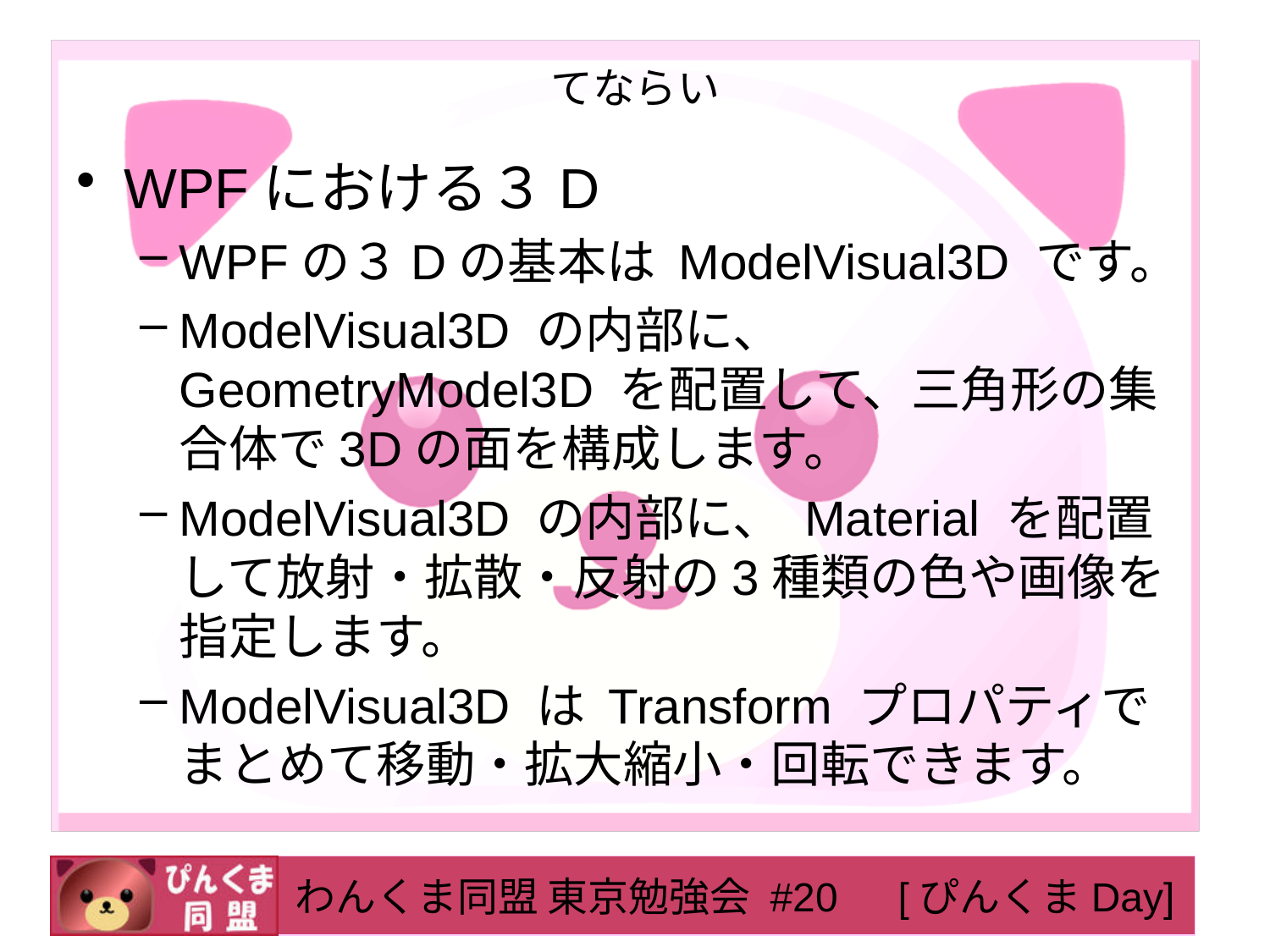

# てならい
WPFにおける３D
WPFの３Dの基本は ModelVisual3D です。
ModelVisual3D の内部に、 GeometryModel3D を配置して、三角形の集合体で3Dの面を構成します。
ModelVisual3D の内部に、 Material を配置して放射・拡散・反射の3種類の色や画像を指定します。
ModelVisual3D は Transform プロパティでまとめて移動・拡大縮小・回転できます。